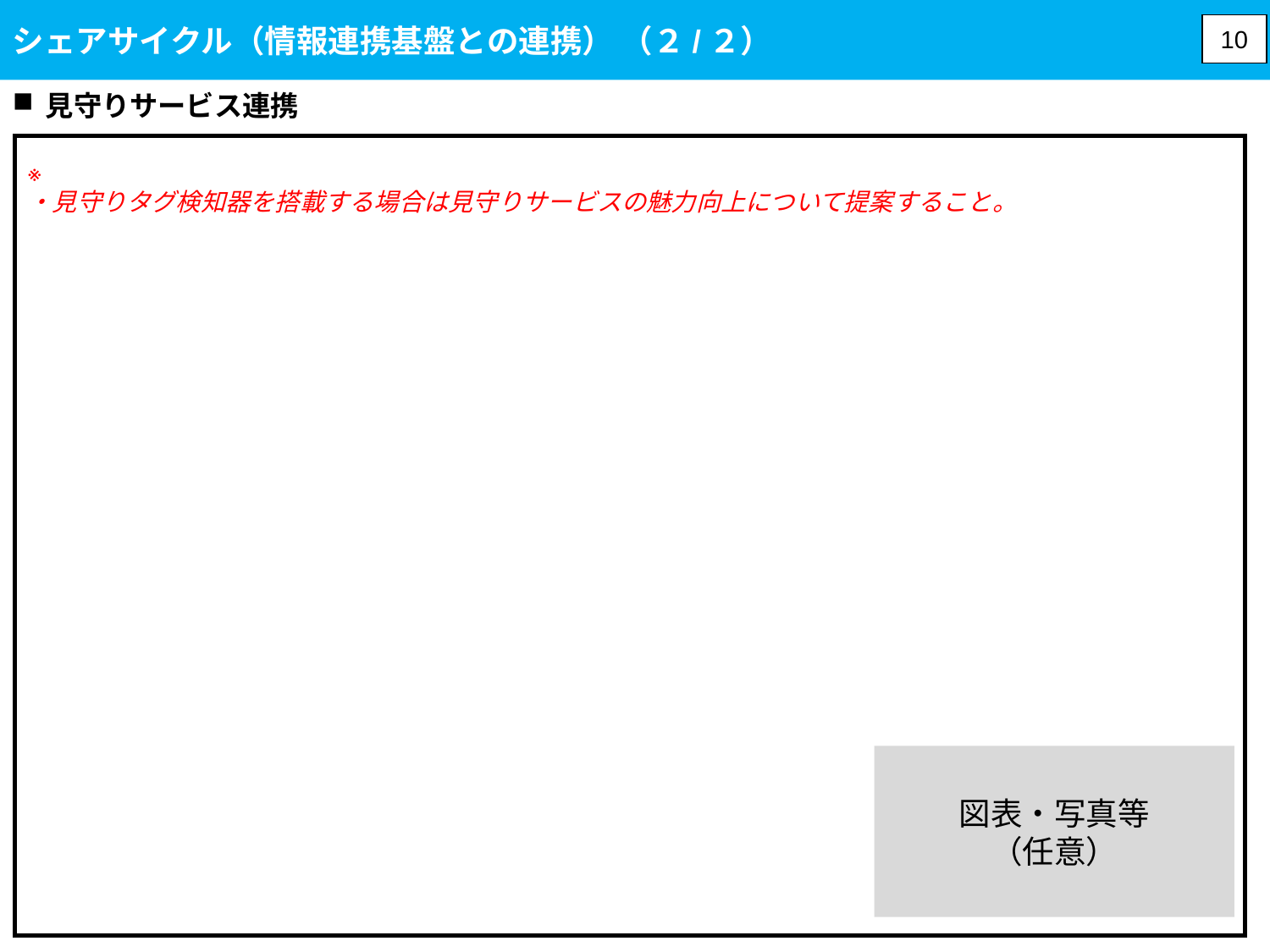

シェアサイクル（情報連携基盤との連携） （２/２）
10
見守りサービス連携

※
・見守りタグ検知器を搭載する場合は見守りサービスの魅力向上について提案すること。
図表・写真等
（任意）